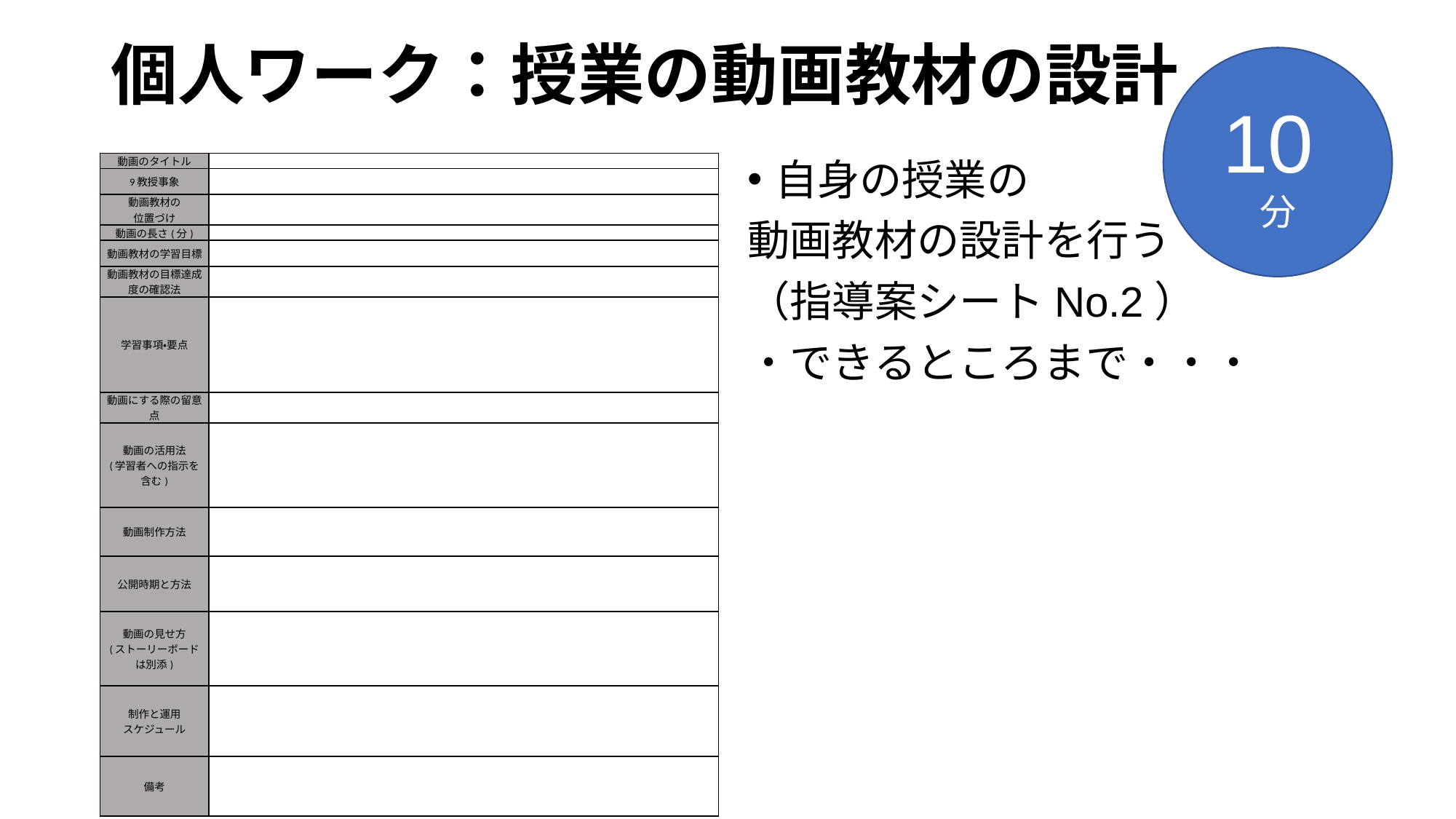

# 個人ワーク：授業の動画教材の設計
10分
自身の授業の
動画教材の設計を行う
（指導案シートNo.2）
・できるところまで・・・
| 動画のタイトル |  |
| --- | --- |
| 9教授事象 |  |
| 動画教材の 位置づけ |  |
| 動画の長さ(分) |  |
| 動画教材の学習目標 |  |
| 動画教材の目標達成度の確認法 |  |
| 学習事項・要点 |  |
| 動画にする際の留意点 |  |
| 動画の活用法 (学習者への指示を含む) |  |
| 動画制作方法 |  |
| 公開時期と方法 |  |
| 動画の見せ方 (ストーリーボードは別添) |  |
| 制作と運用 スケジュール |  |
| 備考 |  |